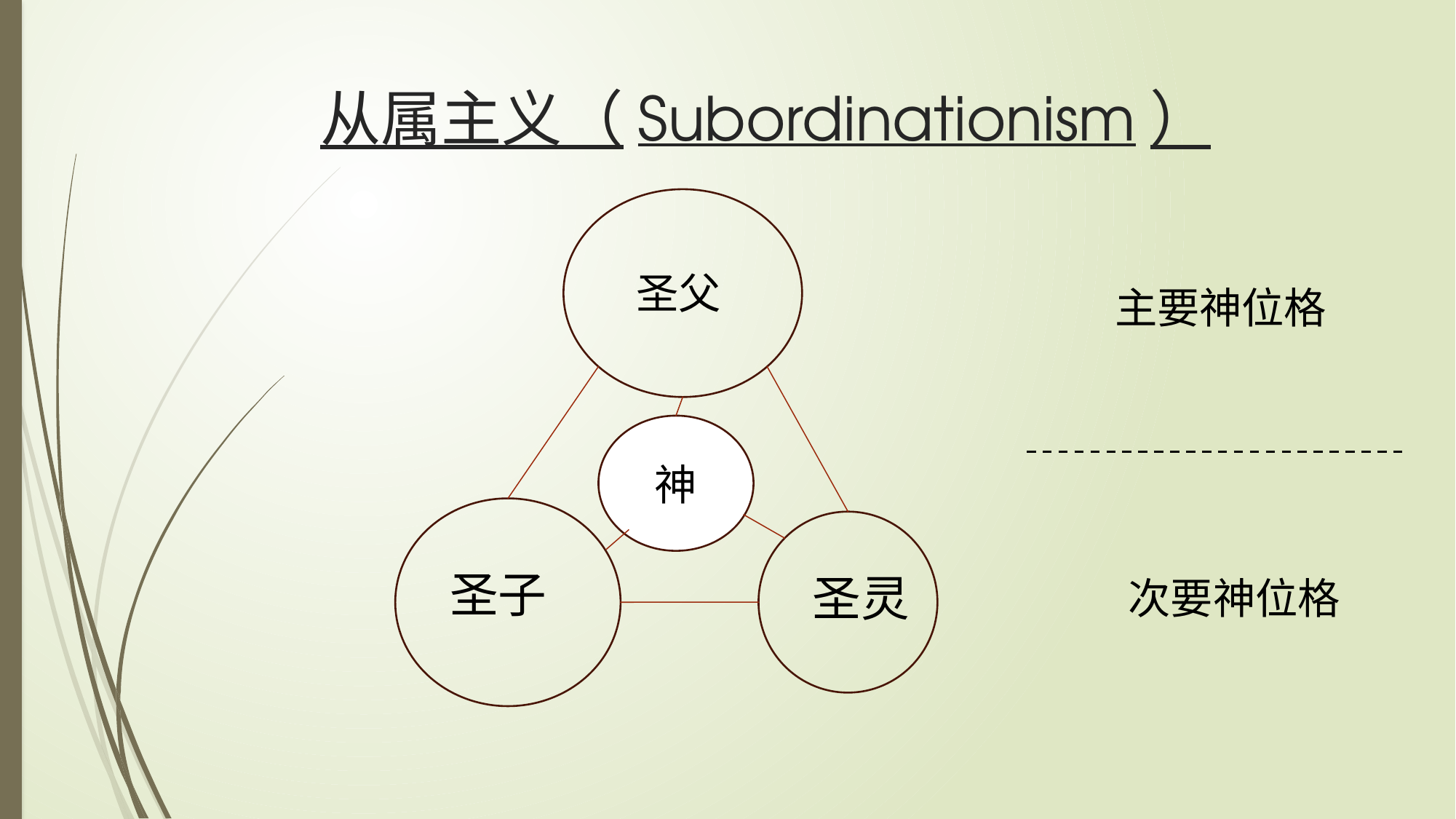

# 从属主义（Subordinationism）

圣父
主要神位格
神

圣子
圣灵
次要神位格